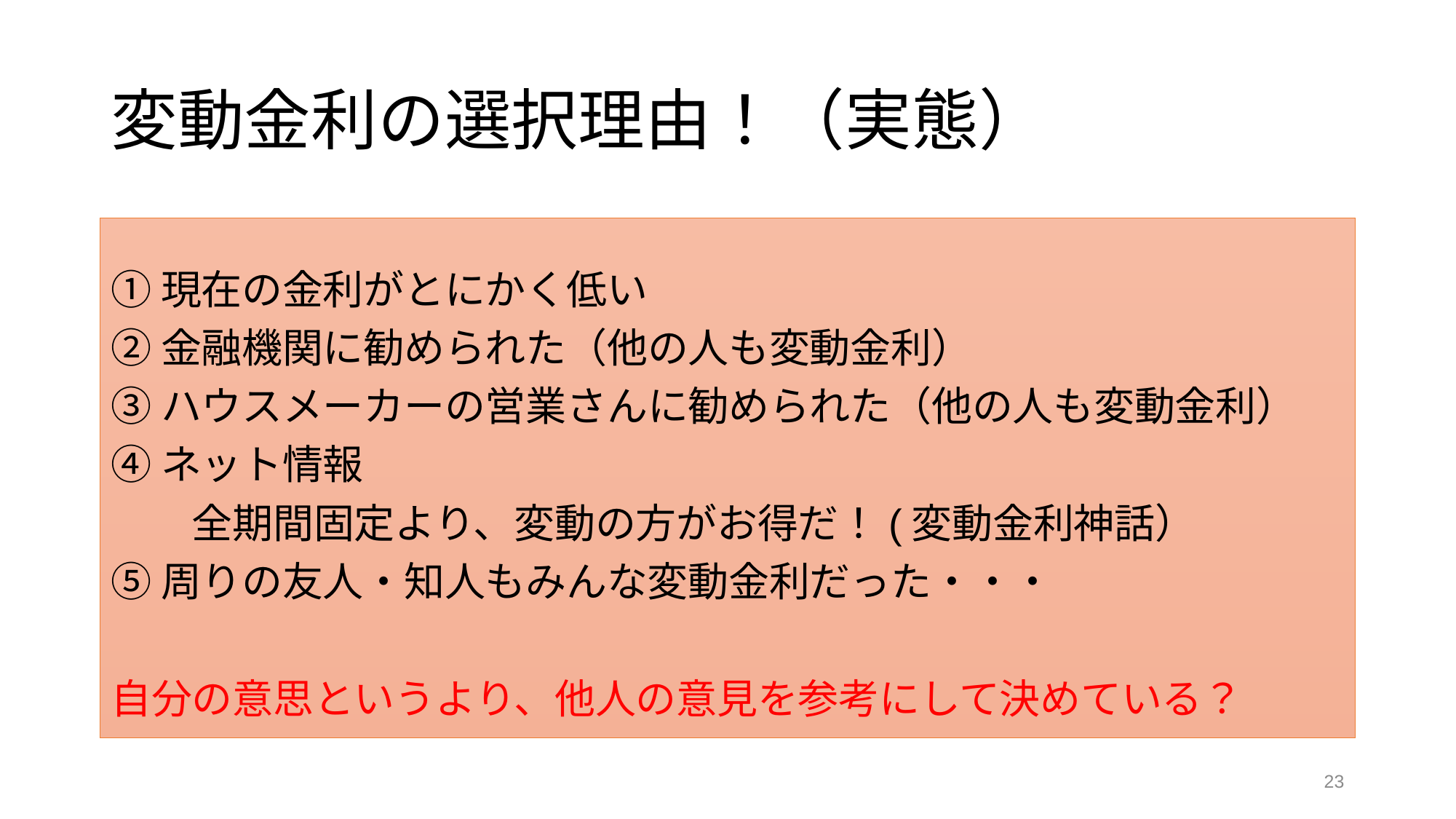

# 変動金利の選択理由！（実態）

①現在の金利がとにかく低い
②金融機関に勧められた（他の人も変動金利）
③ハウスメーカーの営業さんに勧められた（他の人も変動金利）
④ネット情報
　　全期間固定より、変動の方がお得だ！(変動金利神話）
⑤周りの友人・知人もみんな変動金利だった・・・

自分の意思というより、他人の意見を参考にして決めている？
23